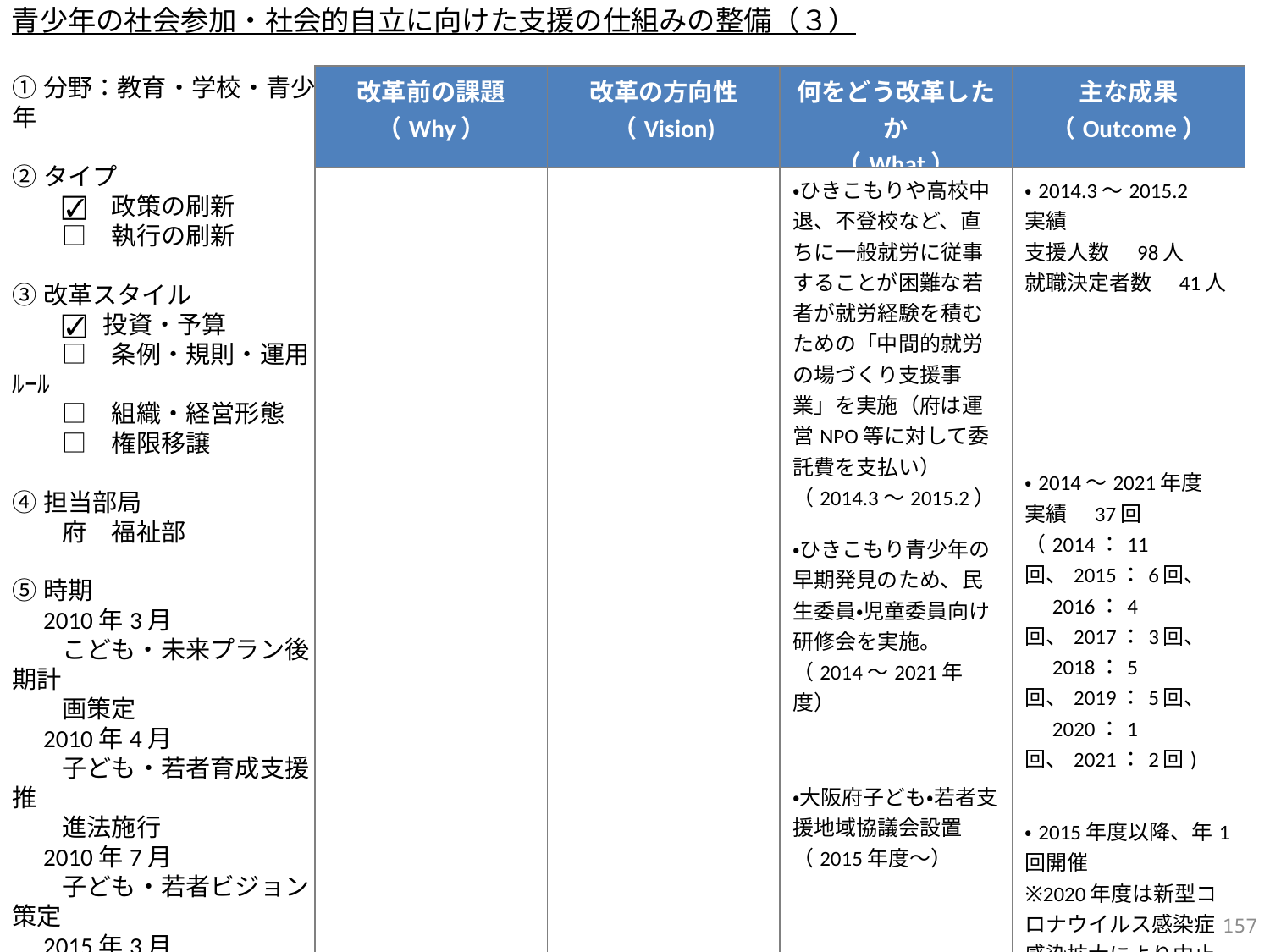

青少年の社会参加・社会的自立に向けた支援の仕組みの整備（３）
①分野：教育・学校・青少年

②タイプ
　　☑　政策の刷新
　　□　執行の刷新

③改革スタイル
　　☑   投資・予算
　　□　条例・規則・運用ﾙｰﾙ
　　□　組織・経営形態
　　□　権限移譲

④担当部局
　　府　福祉部

⑤時期
　2010年3月
　　こども・未来プラン後期計
　　画策定
　2010年4月
　　子ども・若者育成支援推
　　進法施行
　2010年7月
　　子ども・若者ビジョン策定
　2015年3月
　　大阪府子ども総合計画策
　　定
| 改革前の課題 （Why） | 改革の方向性 （Vision) | 何をどう改革したか （What） | 主な成果 （Outcome） |
| --- | --- | --- | --- |
|  |  | ・ひきこもりや高校中退、不登校など、直ちに一般就労に従事することが困難な若者が就労経験を積むための「中間的就労の場づくり支援事業」を実施（府は運営NPO等に対して委託費を支払い） （2014.3～2015.2） ・ひきこもり青少年の早期発見のため、民生委員・児童委員向け研修会を実施。（2014～2021年度） ・大阪府子ども・若者支援地域協議会設置（2015年度～） | ・2014.3～2015.2　実績 支援人数　98人 就職決定者数　41人 ・2014～2021年度 実績　37回 （2014：11回、2015：6回、 　2016：4回、2017：3回、 　2018：5回、2019：5回、 　2020：1回、2021：2回) ・2015年度以降、年1回開催 ※2020年度は新型コロナウイルス感染症感染拡大により中止 |
157